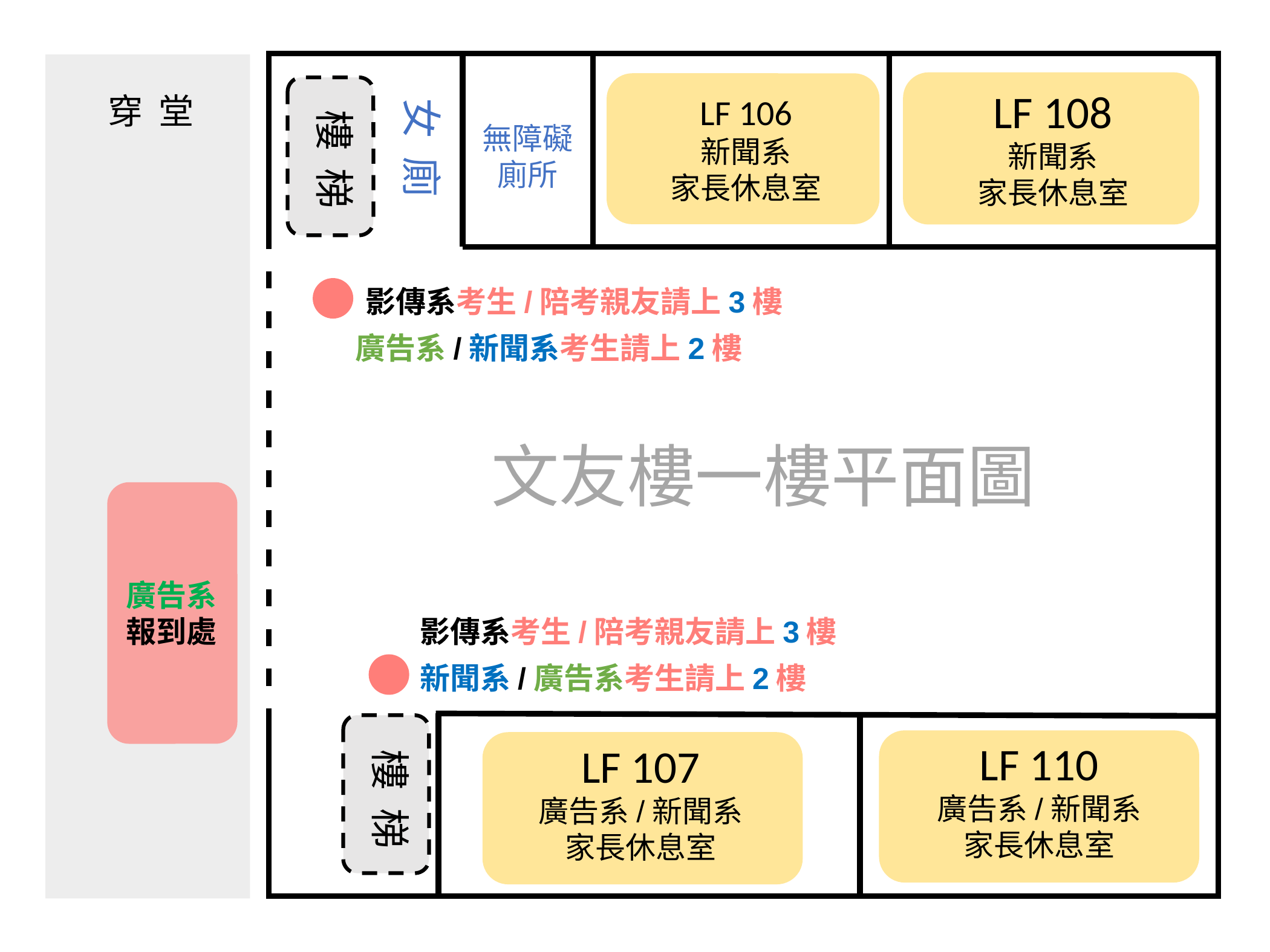

樓  梯
LF 108
新聞系
家長休息室
穿  堂
LF 106
新聞系
家長休息室

女  廁
無障礙
廁所

影傳系考生/陪考親友請上3樓
廣告系/新聞系考生請上2樓
文友樓一樓平面圖

廣告系
報到處
影傳系考生/陪考親友請上3樓

新聞系/廣告系考生請上2樓

LF 110
廣告系/新聞系
家長休息室

LF 107
廣告系/新聞系
家長休息室

樓  梯